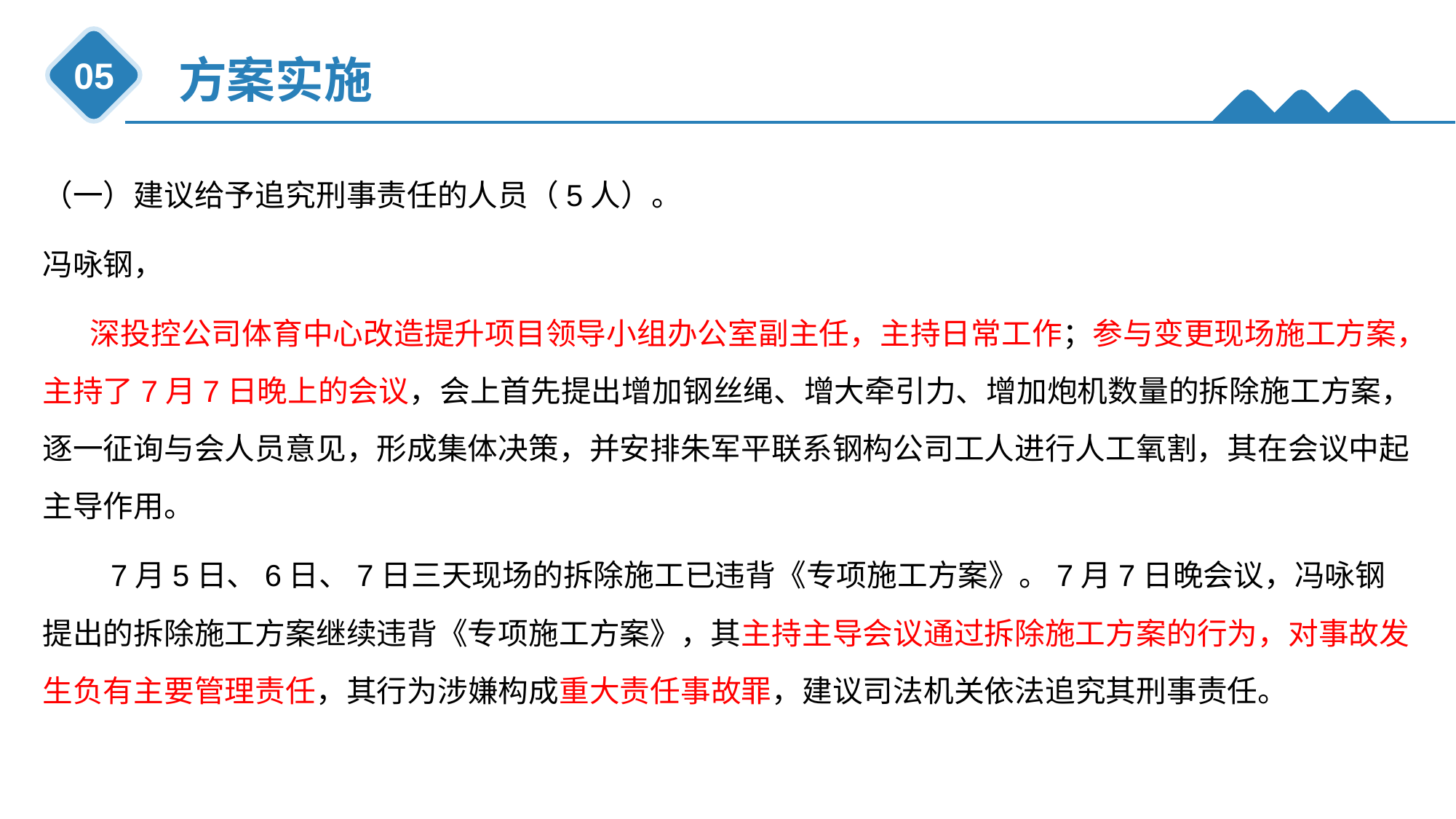

方案实施
05

（一）建议给予追究刑事责任的人员（5人）。
冯咏钢，
      深投控公司体育中心改造提升项目领导小组办公室副主任，主持日常工作；参与变更现场施工方案，主持了7月7日晚上的会议，会上首先提出增加钢丝绳、增大牵引力、增加炮机数量的拆除施工方案，逐一征询与会人员意见，形成集体决策，并安排朱军平联系钢构公司工人进行人工氧割，其在会议中起主导作用。
　　7月5日、6日、7日三天现场的拆除施工已违背《专项施工方案》。7月7日晚会议，冯咏钢提出的拆除施工方案继续违背《专项施工方案》，其主持主导会议通过拆除施工方案的行为，对事故发生负有主要管理责任，其行为涉嫌构成重大责任事故罪，建议司法机关依法追究其刑事责任。